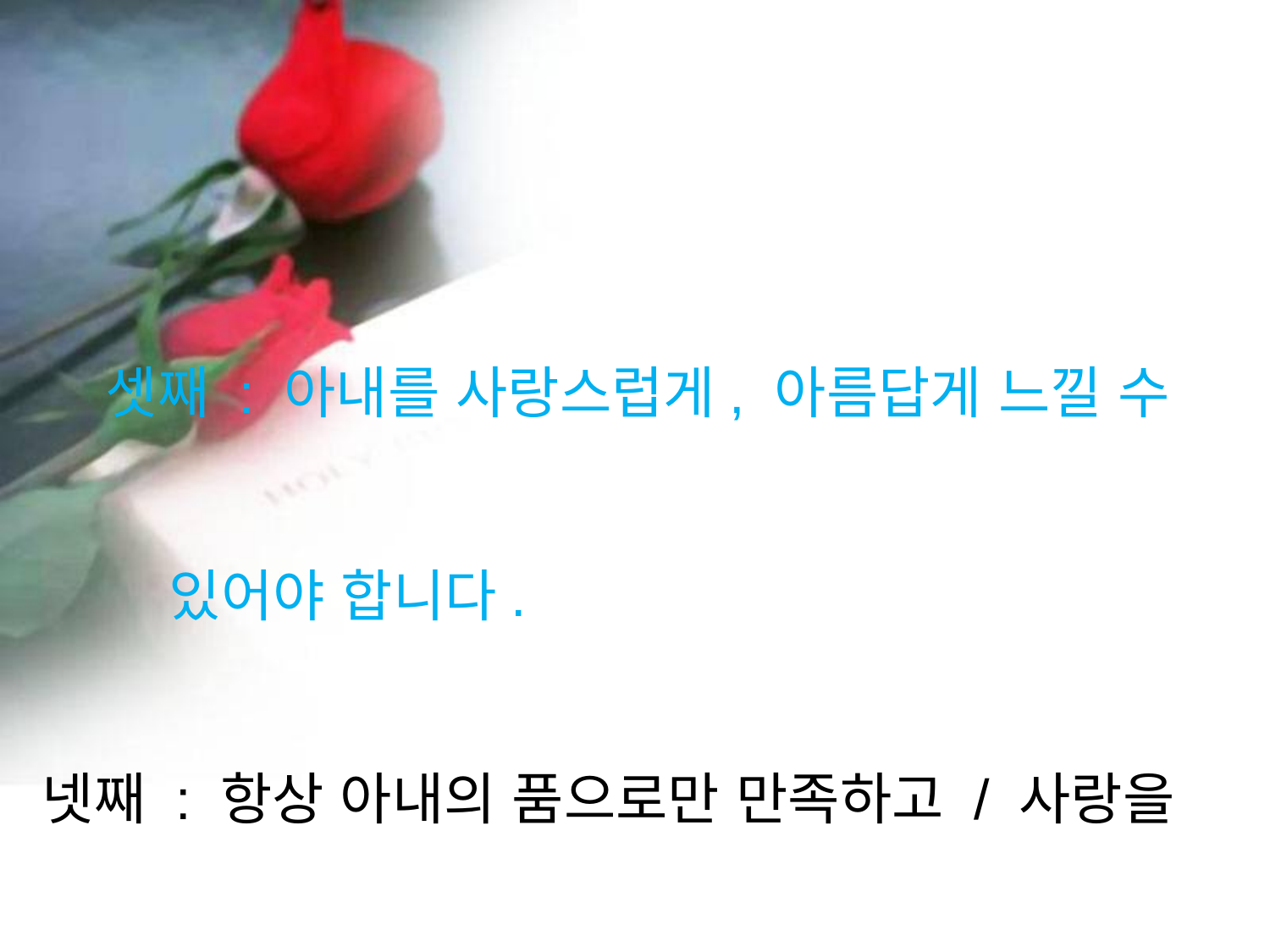

셋째 : 아내를 사랑스럽게, 아름답게 느낄 수
         있어야 합니다.

 넷째 : 항상 아내의 품으로만 만족하고 / 사랑을
           나눔에 있어 즐거워 해야 합니다.